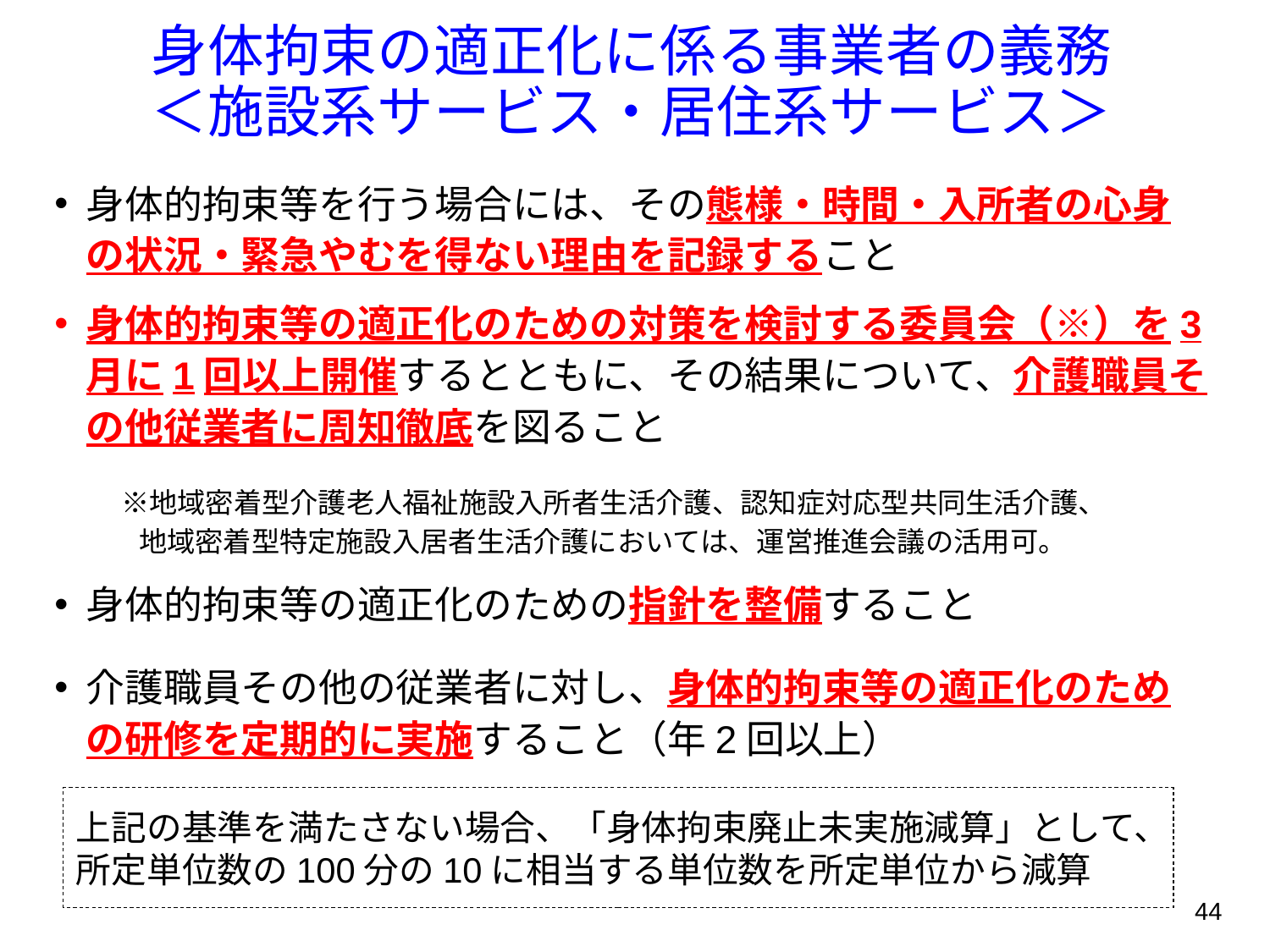

# 身体拘束の適正化に係る事業者の義務 ＜施設系サービス・居住系サービス＞
身体的拘束等を行う場合には、その態様・時間・入所者の心身の状況・緊急やむを得ない理由を記録すること
身体的拘束等の適正化のための対策を検討する委員会（※）を3月に1回以上開催するとともに、その結果について、介護職員その他従業者に周知徹底を図ること
　　※地域密着型介護老人福祉施設入所者生活介護、認知症対応型共同生活介護、
　　　地域密着型特定施設入居者生活介護においては、運営推進会議の活用可。
身体的拘束等の適正化のための指針を整備すること
介護職員その他の従業者に対し、身体的拘束等の適正化のための研修を定期的に実施すること（年2回以上）
上記の基準を満たさない場合、「身体拘束廃止未実施減算」として、所定単位数の100分の10に相当する単位数を所定単位から減算
44